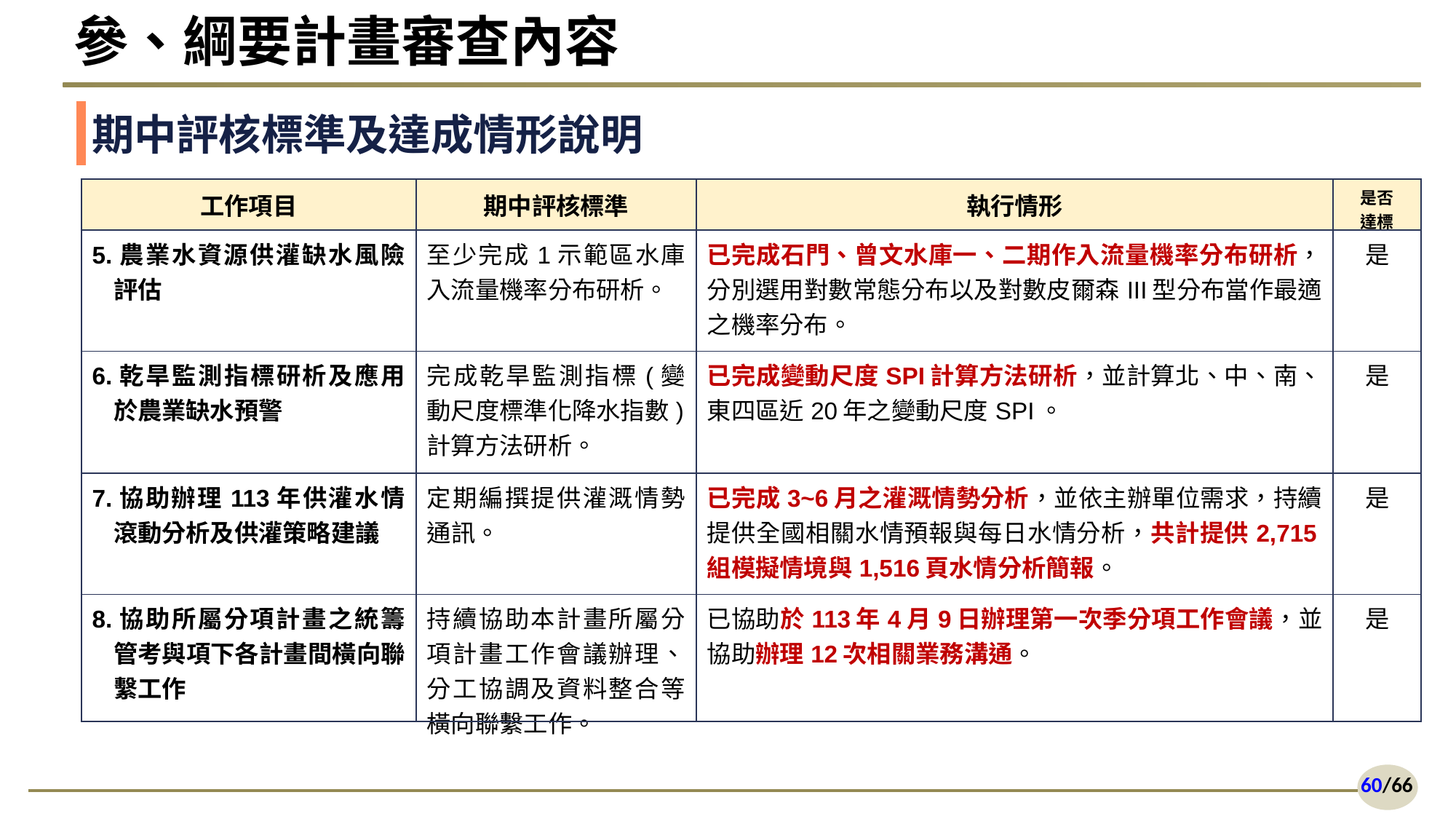

# 參、綱要計畫審查內容
期中評核標準及達成情形說明
| 工作項目 | 期中評核標準 | 執行情形 | 是否 達標 |
| --- | --- | --- | --- |
| 5.農業水資源供灌缺水風險評估 | 至少完成1示範區水庫入流量機率分布研析。 | 已完成石門、曾文水庫一、二期作入流量機率分布研析，分別選用對數常態分布以及對數皮爾森III型分布當作最適之機率分布。 | 是 |
| 6.乾旱監測指標研析及應用於農業缺水預警 | 完成乾旱監測指標(變動尺度標準化降水指數)計算方法研析。 | 已完成變動尺度SPI計算方法研析，並計算北、中、南、東四區近20年之變動尺度SPI。 | 是 |
| 7.協助辦理113年供灌水情滾動分析及供灌策略建議 | 定期編撰提供灌溉情勢通訊。 | 已完成3~6月之灌溉情勢分析，並依主辦單位需求，持續提供全國相關水情預報與每日水情分析，共計提供2,715組模擬情境與1,516頁水情分析簡報。 | 是 |
| 8.協助所屬分項計畫之統籌管考與項下各計畫間橫向聯繫工作 | 持續協助本計畫所屬分項計畫工作會議辦理、分工協調及資料整合等橫向聯繫工作。 | 已協助於113年4月9日辦理第一次季分項工作會議，並協助辦理12次相關業務溝通。 | 是 |
60/66